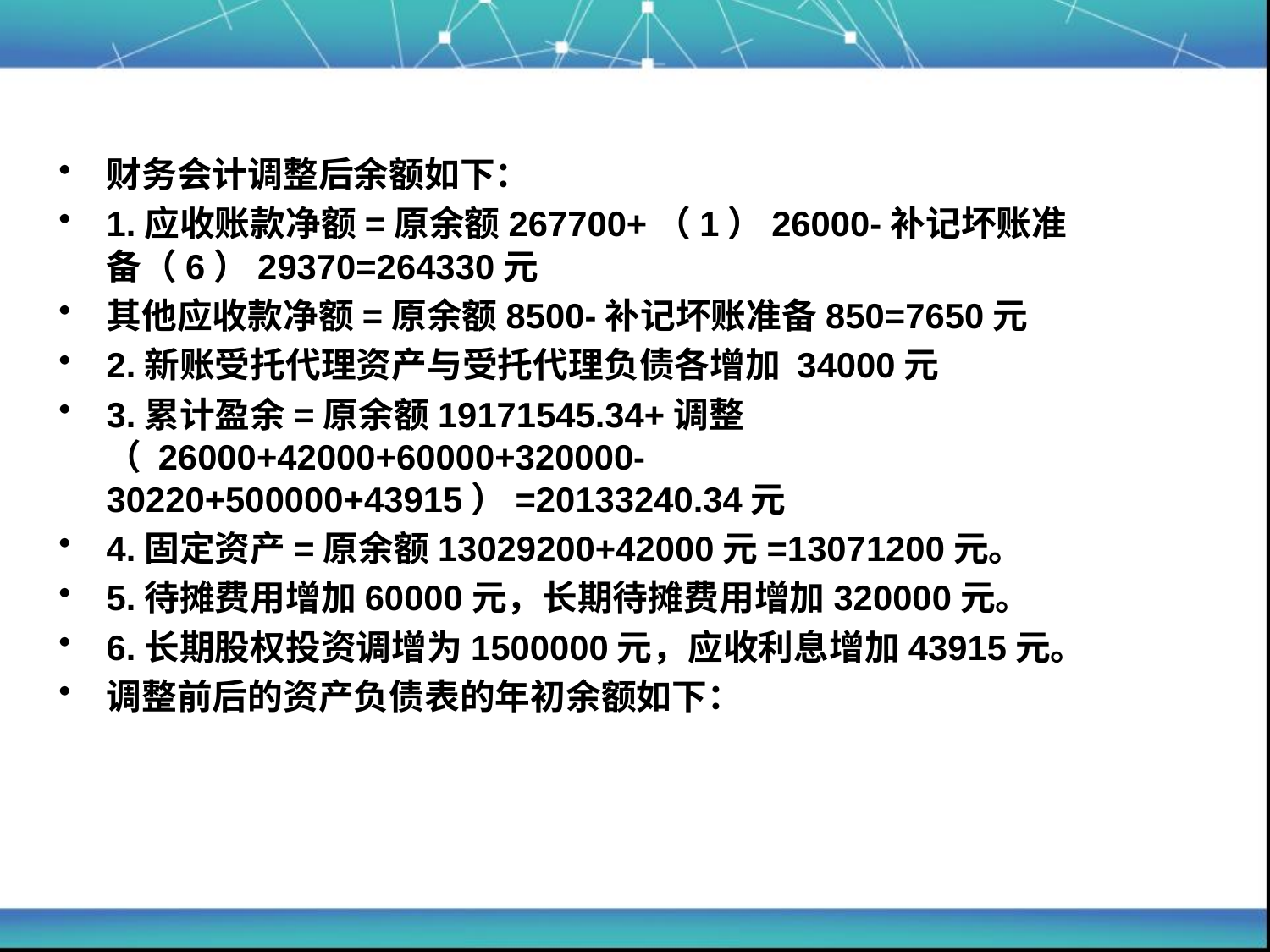

财务会计调整后余额如下：
1.应收账款净额=原余额267700+（1）26000-补记坏账准备（6）29370=264330元
其他应收款净额=原余额8500-补记坏账准备850=7650元
2.新账受托代理资产与受托代理负债各增加 34000元
3.累计盈余=原余额19171545.34+调整（ 26000+42000+60000+320000-30220+500000+43915）=20133240.34元
4.固定资产=原余额13029200+42000元=13071200元。
5.待摊费用增加60000元，长期待摊费用增加320000元。
6.长期股权投资调增为1500000元，应收利息增加43915元。
调整前后的资产负债表的年初余额如下：